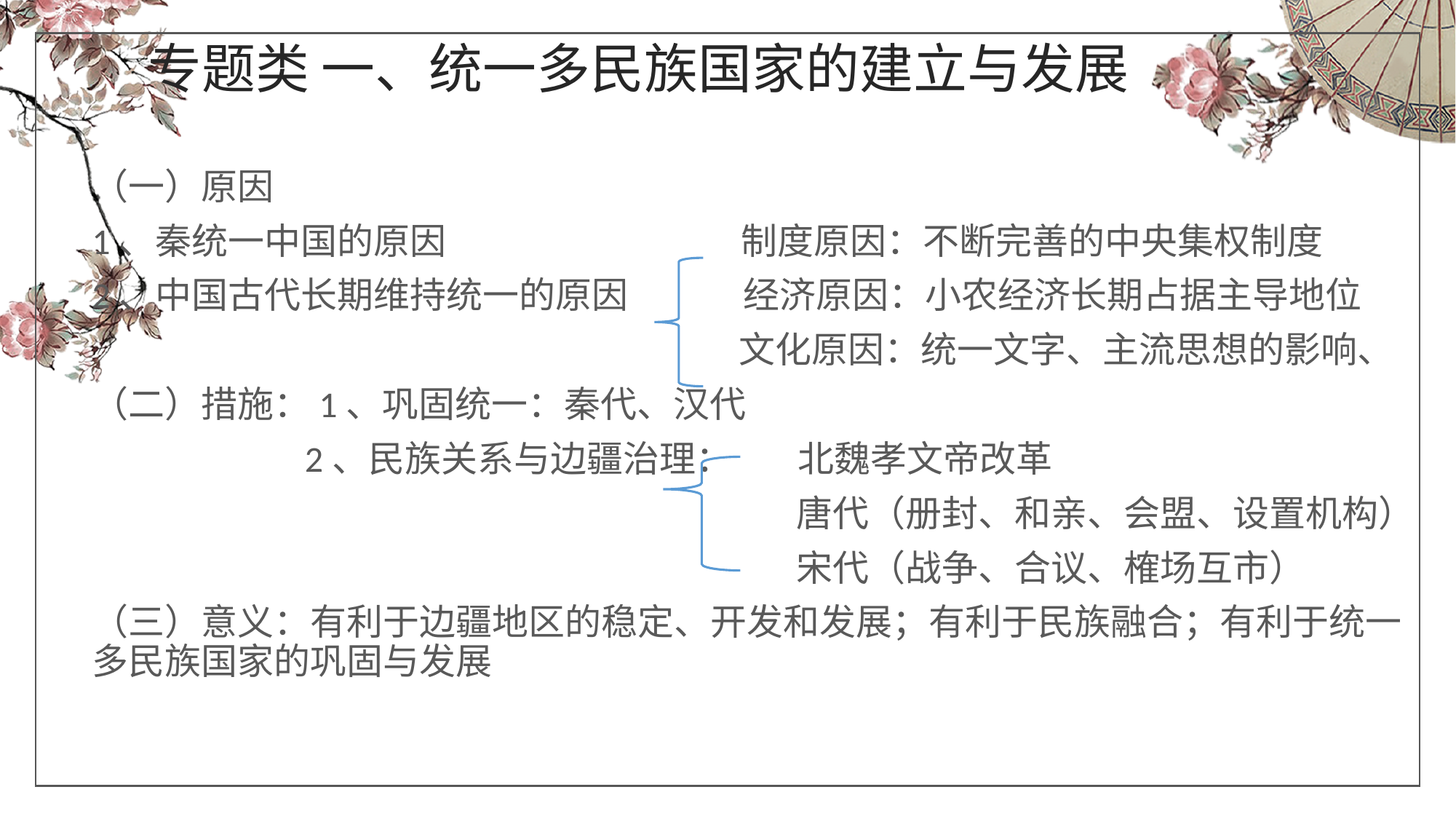

专题类 一、统一多民族国家的建立与发展
（一）原因
1、秦统一中国的原因                                    制度原因：不断完善的中央集权制度
2、中国古代长期维持统一的原因              经济原因：小农经济长期占据主导地位
                                                                              文化原因：统一文字、主流思想的影响、
（二）措施：1、巩固统一：秦代、汉代
                          2、民族关系与边疆治理：        北魏孝文帝改革
                                                                                     唐代（册封、和亲、会盟、设置机构）
                                                                                     宋代（战争、合议、榷场互市）
（三）意义：有利于边疆地区的稳定、开发和发展；有利于民族融合；有利于统一多民族国家的巩固与发展